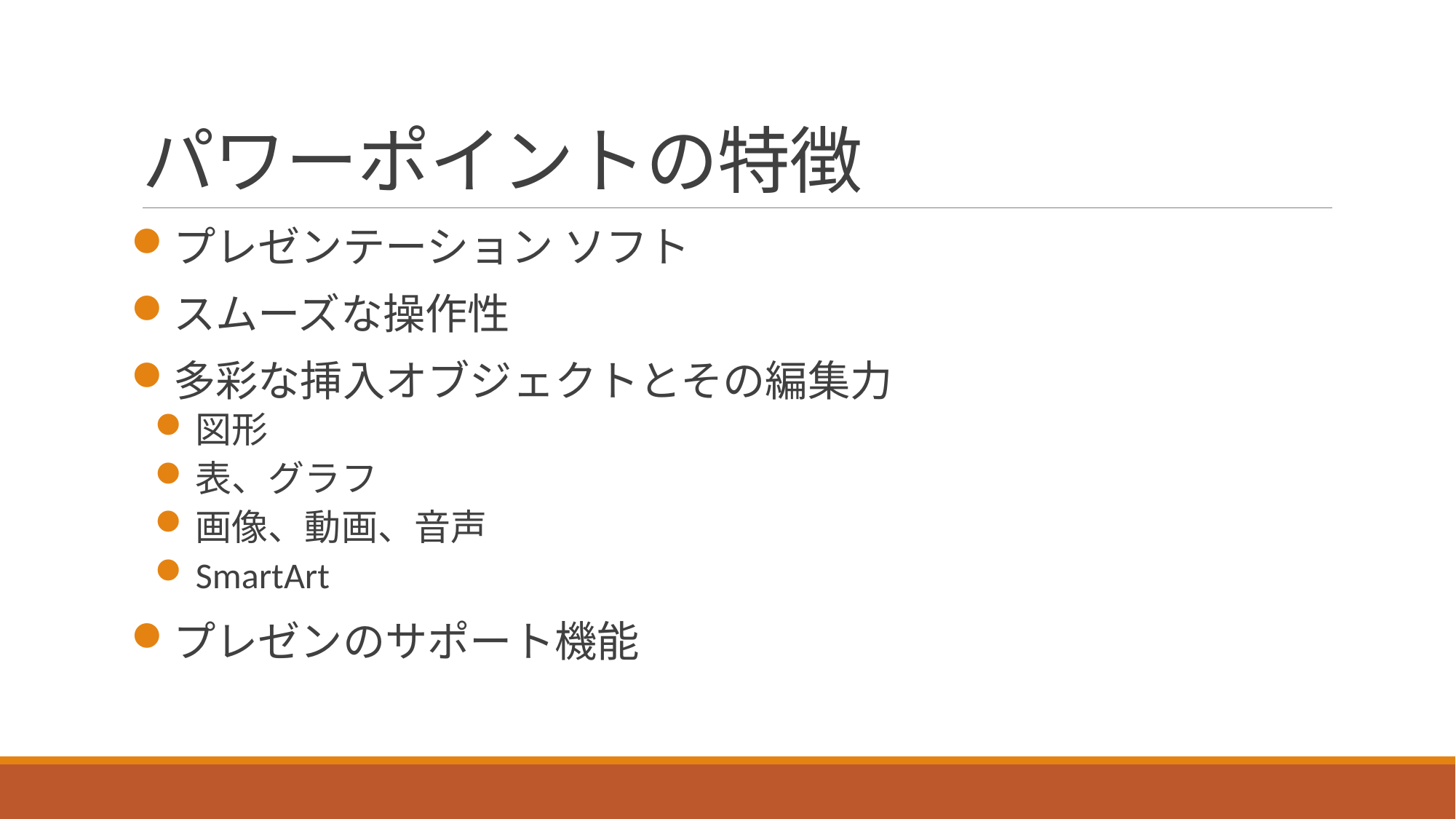

# パワーポイントの特徴
プレゼンテーション ソフト
スムーズな操作性
多彩な挿入オブジェクトとその編集力
図形
表、グラフ
画像、動画、音声
SmartArt
プレゼンのサポート機能